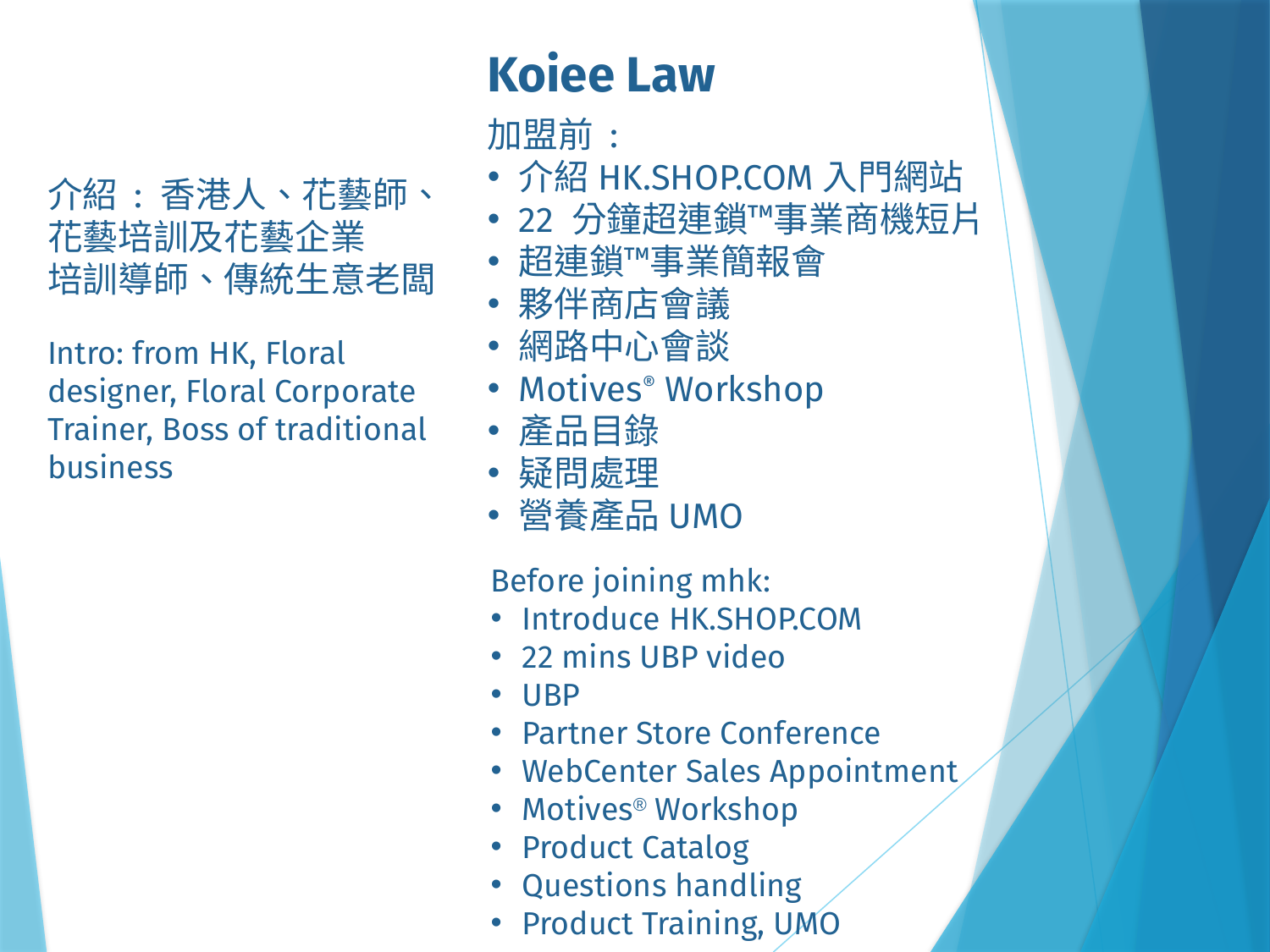

Koiee Law
加盟前 :
介紹HK.SHOP.COM入門網站
22 分鐘超連鎖™事業商機短片
超連鎖™事業簡報會
夥伴商店會議
網路中心會談
Motives® Workshop
產品目錄
疑問處理
營養產品UMO
介紹 : 香港人、花藝師、花藝培訓及花藝企業
培訓導師、傳統生意老闆
Intro: from HK, Floral designer, Floral Corporate Trainer, Boss of traditional business
Before joining mhk:
Introduce HK.SHOP.COM
22 mins UBP video
UBP
Partner Store Conference
WebCenter Sales Appointment
Motives® Workshop
Product Catalog
Questions handling
Product Training, UMO